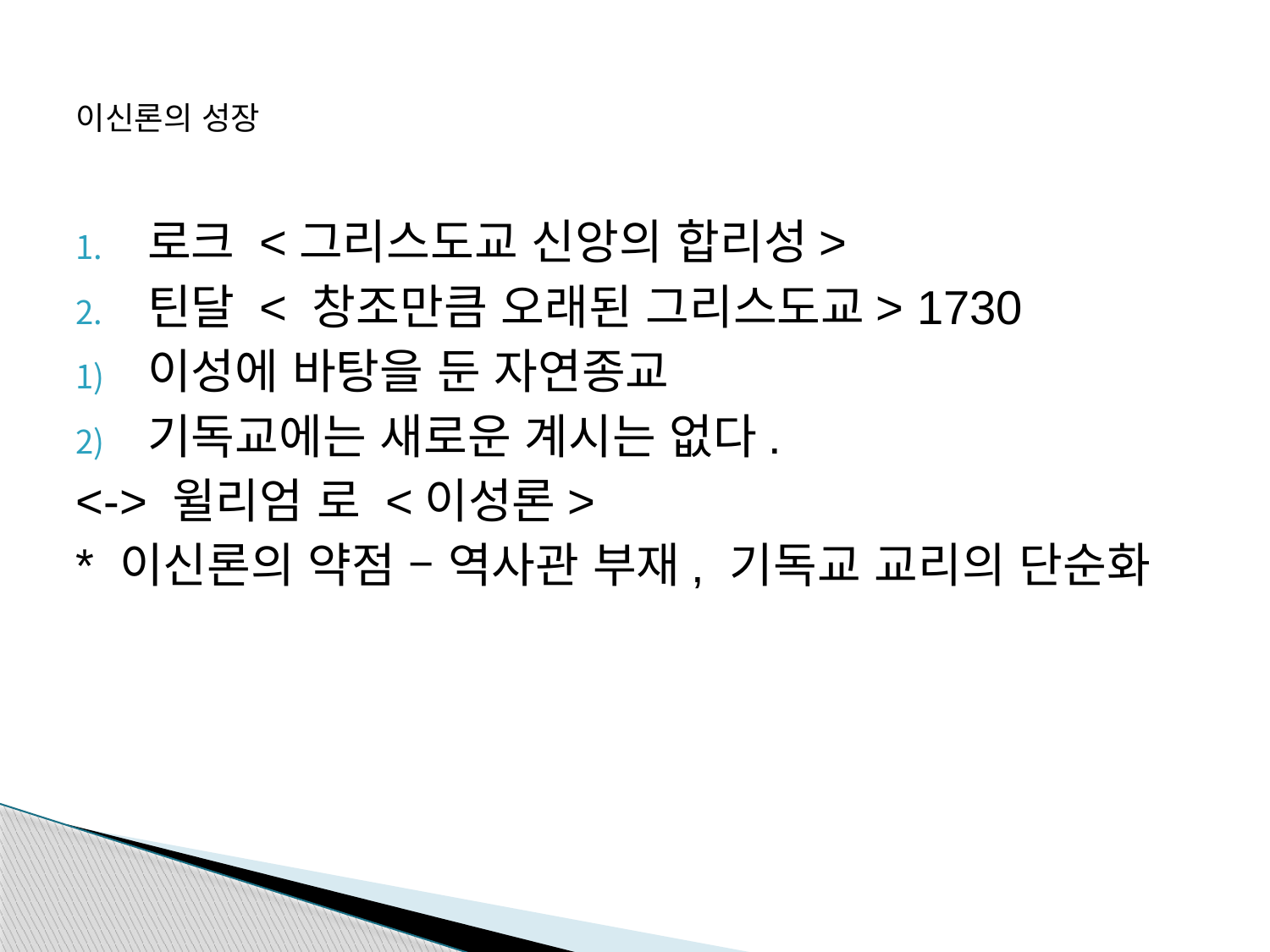

# 이신론의 성장
로크 <그리스도교 신앙의 합리성>
틴달 < 창조만큼 오래된 그리스도교> 1730
이성에 바탕을 둔 자연종교
기독교에는 새로운 계시는 없다.
<-> 윌리엄 로 <이성론>
* 이신론의 약점 – 역사관 부재, 기독교 교리의 단순화